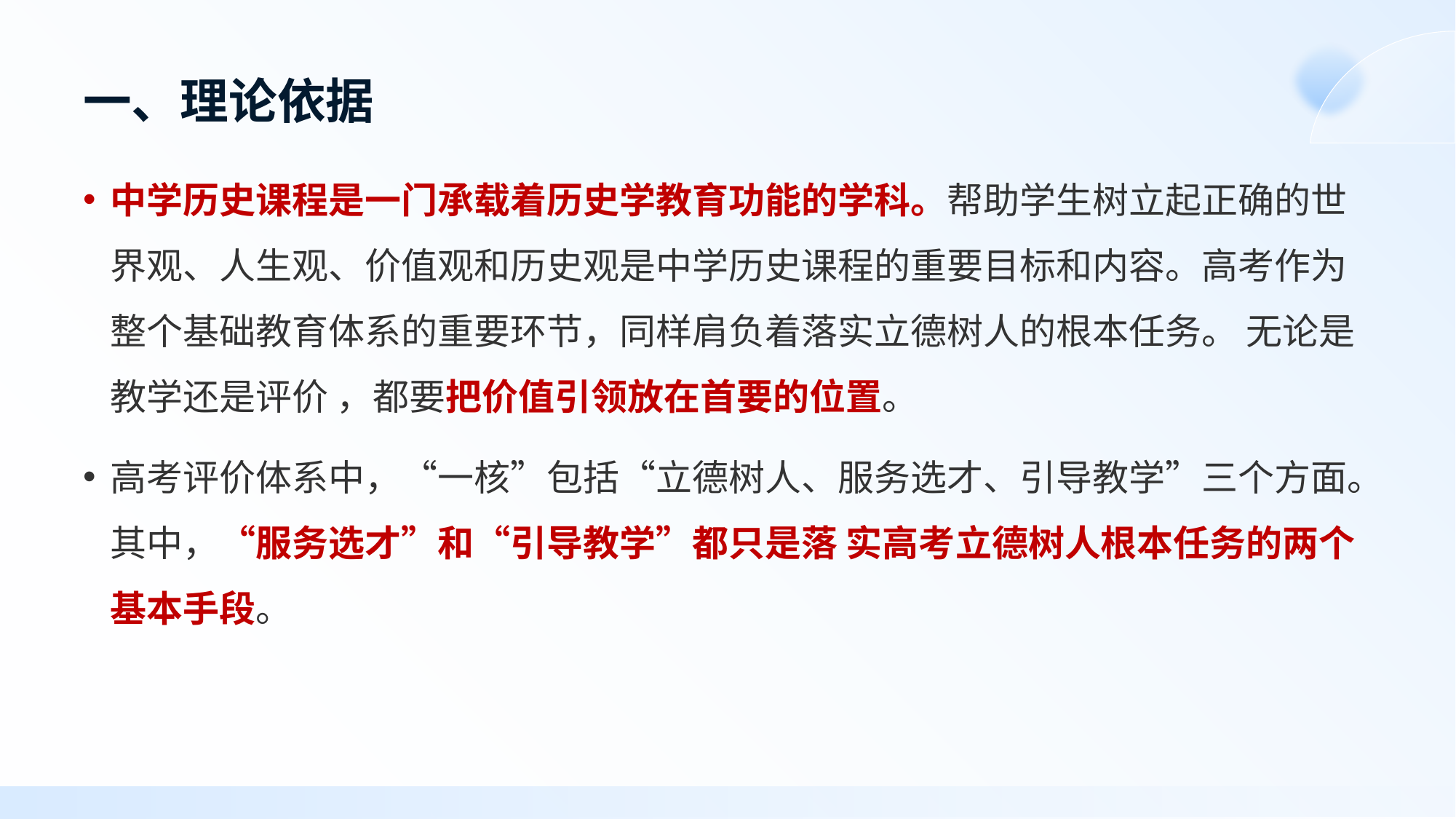

# 一、理论依据
中学历史课程是一门承载着历史学教育功能的学科。帮助学生树立起正确的世界观、人生观、价值观和历史观是中学历史课程的重要目标和内容。高考作为整个基础教育体系的重要环节，同样肩负着落实立德树人的根本任务。 无论是教学还是评价 ，都要把价值引领放在首要的位置。
高考评价体系中，“一核”包括“立德树人、服务选才、引导教学”三个方面。其中，“服务选才”和“引导教学”都只是落 实高考立德树人根本任务的两个基本手段。